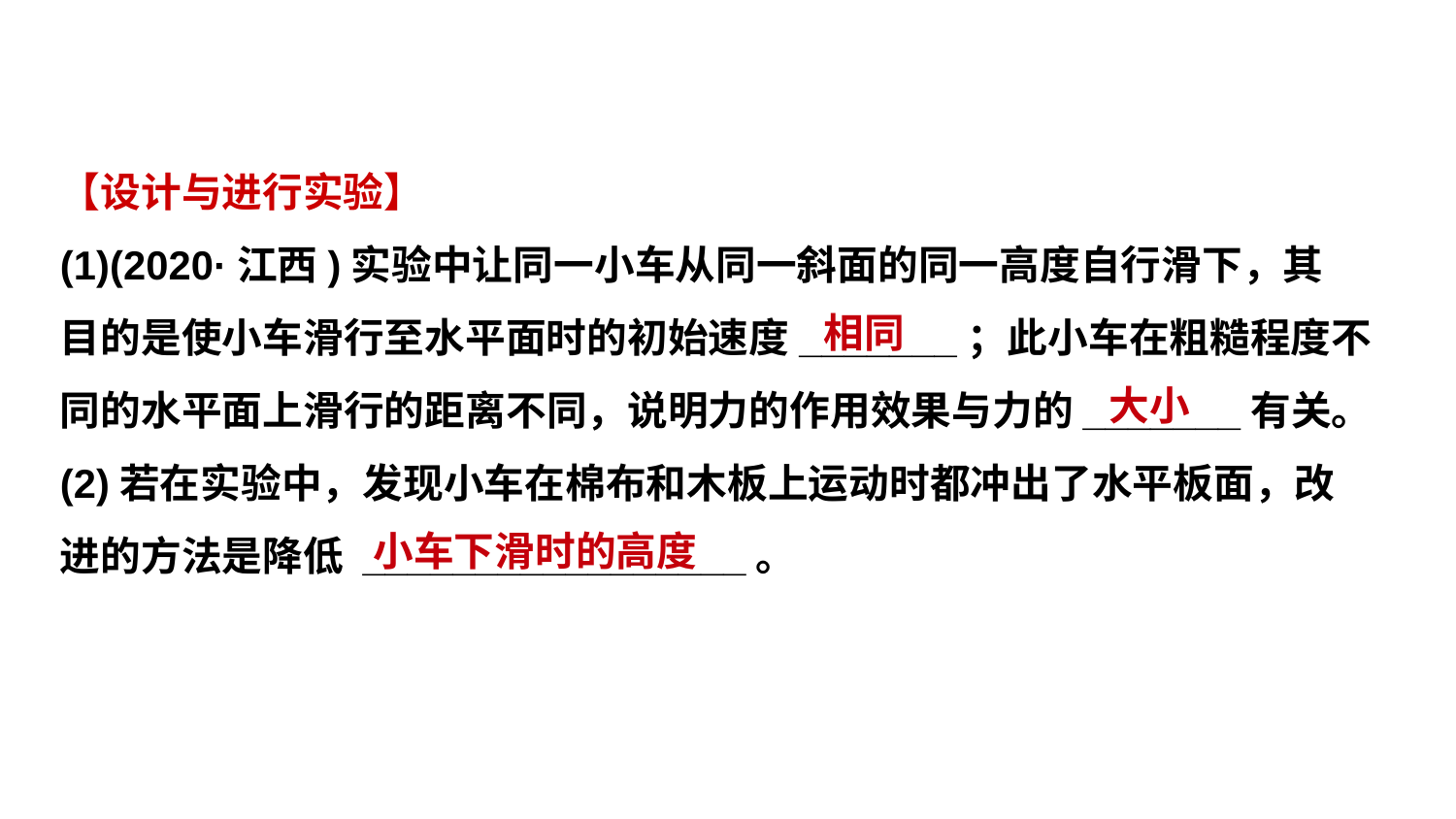

【设计与进行实验】
(1)(2020·江西)实验中让同一小车从同一斜面的同一高度自行滑下，其
目的是使小车滑行至水平面时的初始速度_______；此小车在粗糙程度不
同的水平面上滑行的距离不同，说明力的作用效果与力的_______有关。
(2)若在实验中，发现小车在棉布和木板上运动时都冲出了水平板面，改
进的方法是降低 _________________。
 相同
 大小
小车下滑时的高度